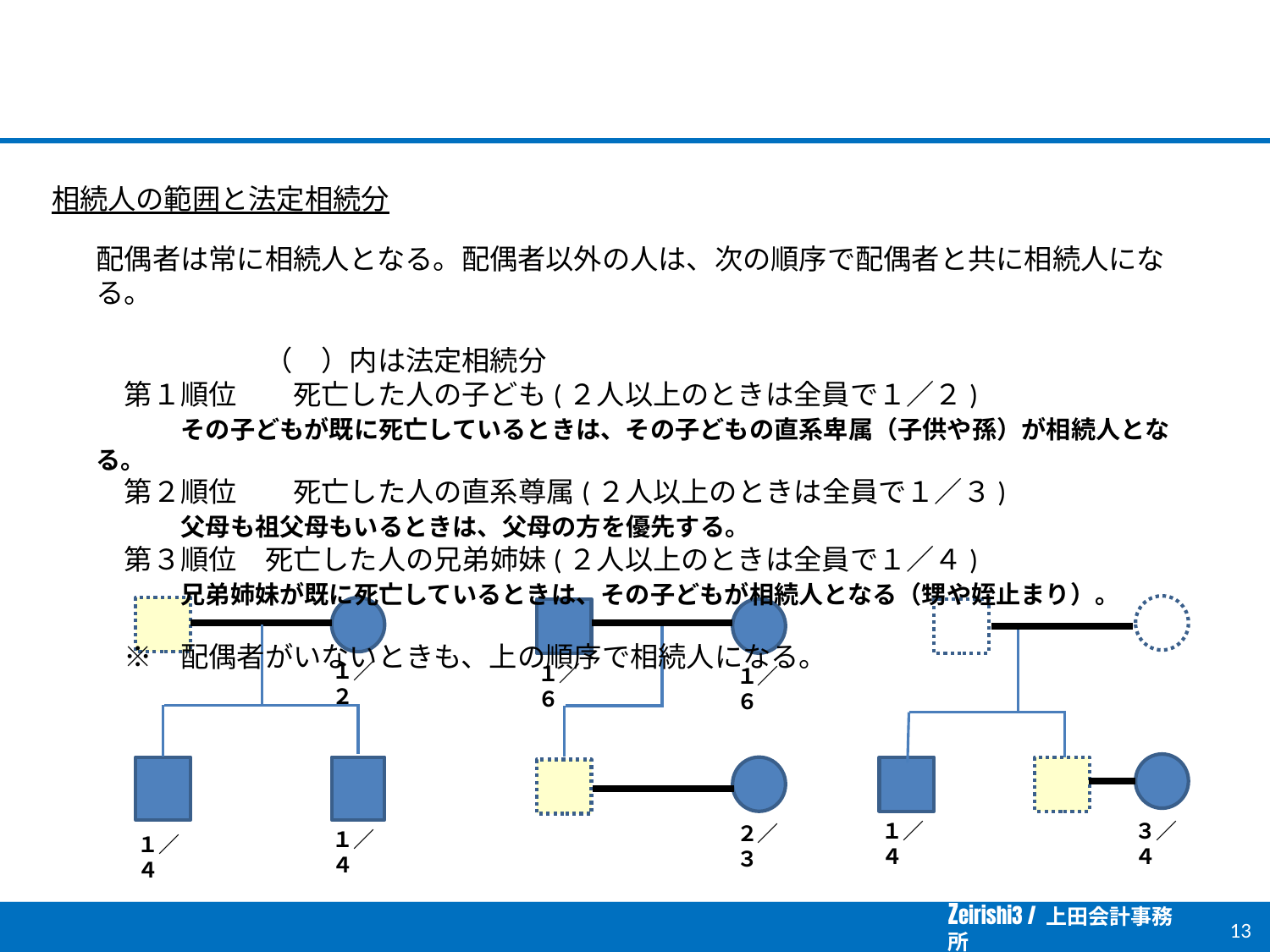

相続人の範囲と法定相続分
配偶者は常に相続人となる。配偶者以外の人は、次の順序で配偶者と共に相続人になる。
　　　　　　　　　　　　　　　　　　　　　　　　　　　　　　　　　　　　　　　　　　　　（　）内は法定相続分
　第１順位　　死亡した人の子ども(２人以上のときは全員で１／２)
　　　その子どもが既に死亡しているときは、その子どもの直系卑属（子供や孫）が相続人となる。
　第２順位　　死亡した人の直系尊属(２人以上のときは全員で１／３)
　　　父母も祖父母もいるときは、父母の方を優先する。
　第３順位　死亡した人の兄弟姉妹(２人以上のときは全員で１／４)
　　　兄弟姉妹が既に死亡しているときは、その子どもが相続人となる（甥や姪止まり）。

　※　配偶者がいないときも、上の順序で相続人になる。

１／２
１／６
１／６

１／４
３／４
２／３
１／４
１／４